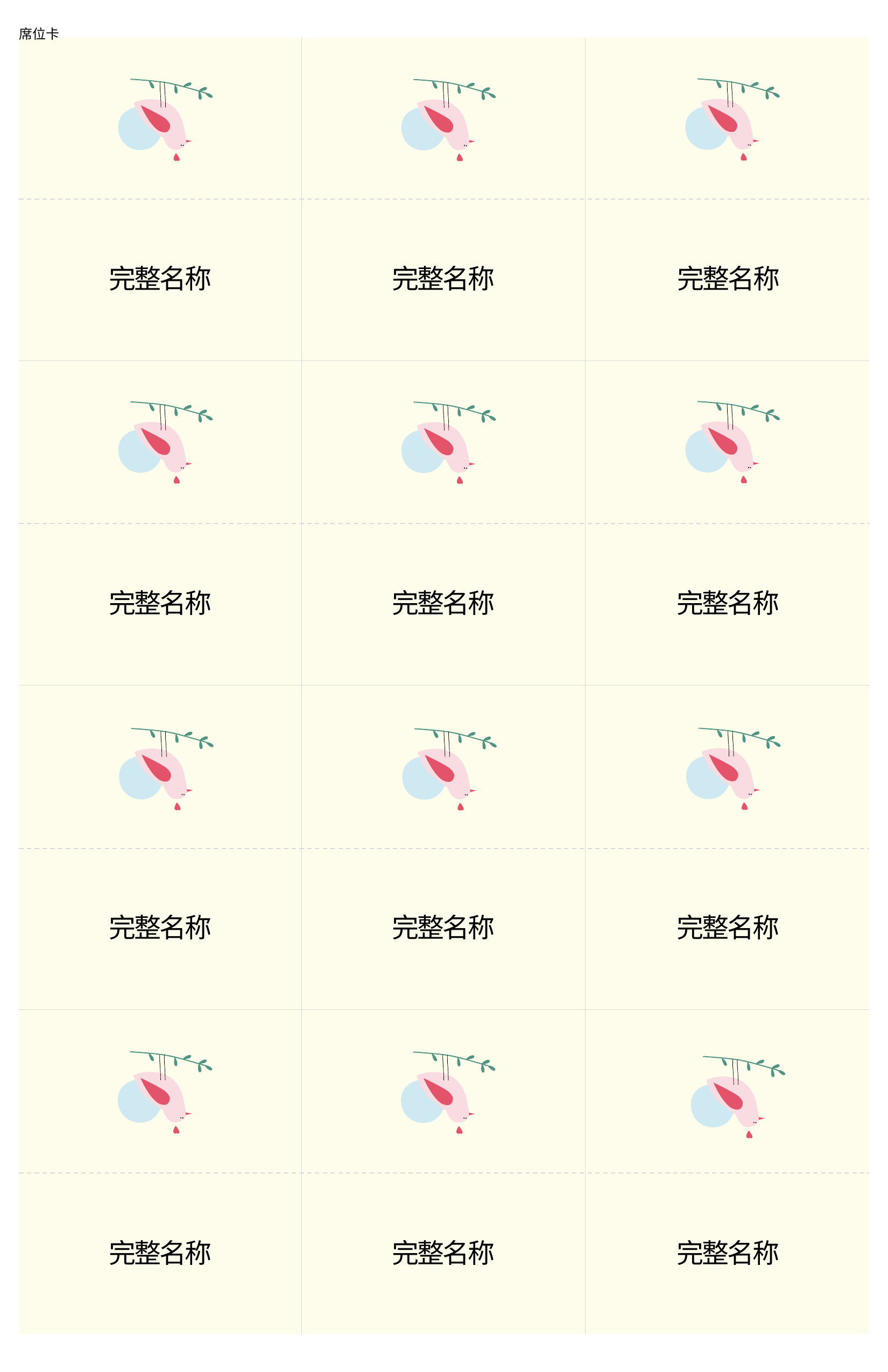

# 席位卡

完整名称
完整名称
完整名称

完整名称
完整名称
完整名称

完整名称
完整名称
完整名称

完整名称
完整名称
完整名称